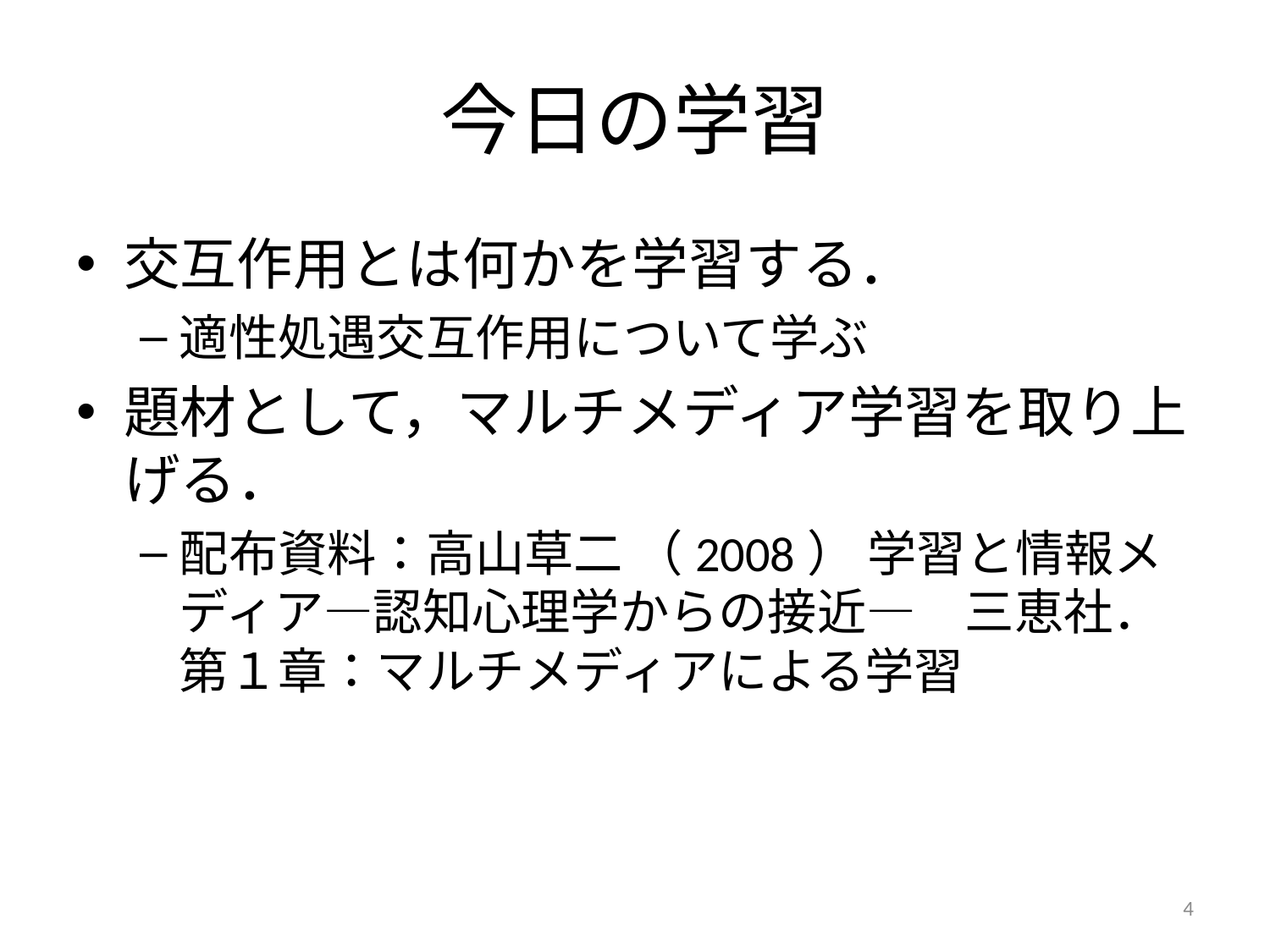

# 今日の学習
交互作用とは何かを学習する．
適性処遇交互作用について学ぶ
題材として，マルチメディア学習を取り上げる．
配布資料：高山草二 （2008） 学習と情報メディア―認知心理学からの接近―　三恵社．第１章：マルチメディアによる学習
4